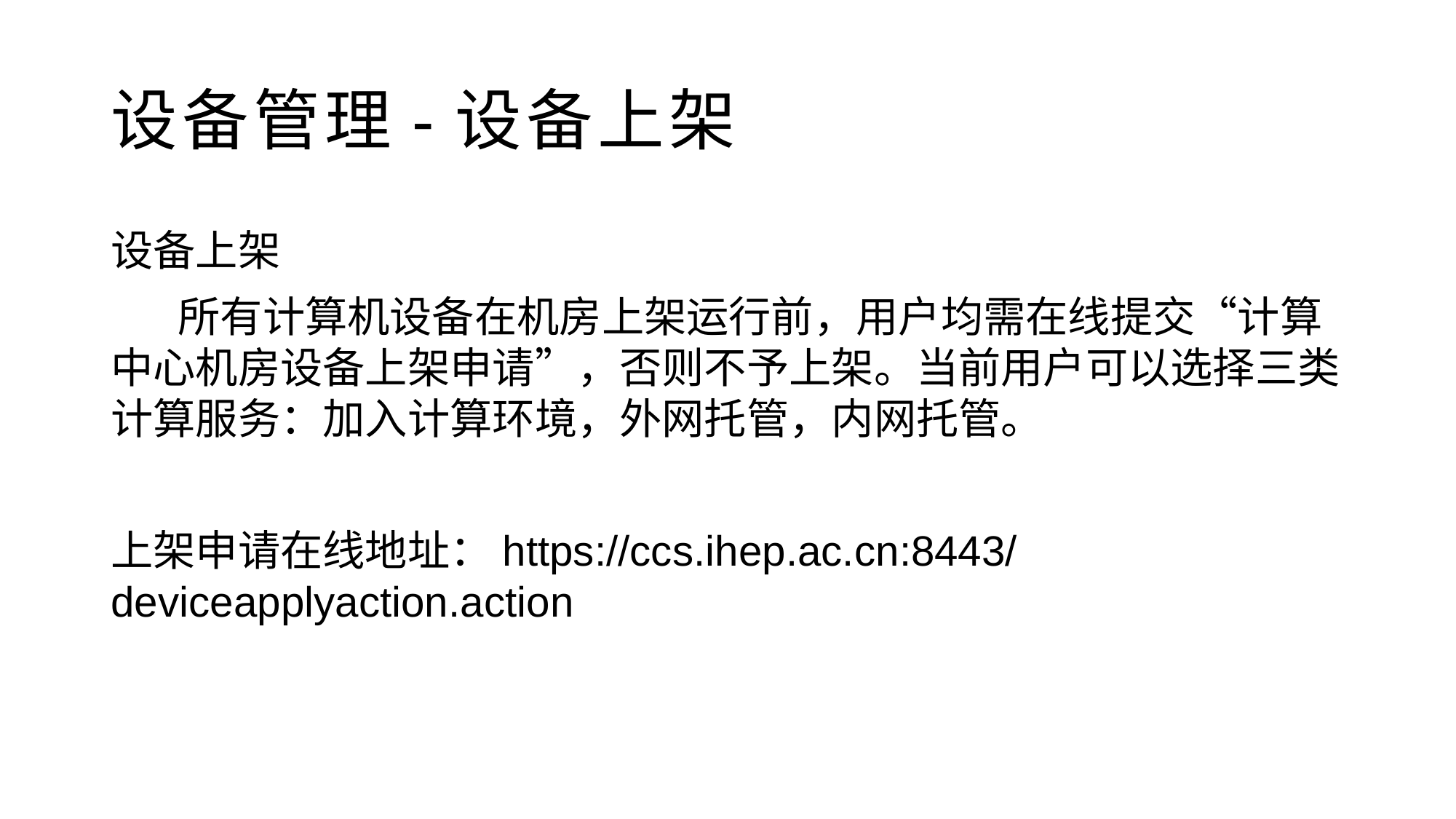

# 设备管理-设备上架
设备上架
      所有计算机设备在机房上架运行前，用户均需在线提交“计算中心机房设备上架申请”，否则不予上架。当前用户可以选择三类计算服务：加入计算环境，外网托管，内网托管。

上架申请在线地址：https://ccs.ihep.ac.cn:8443/deviceapplyaction.action